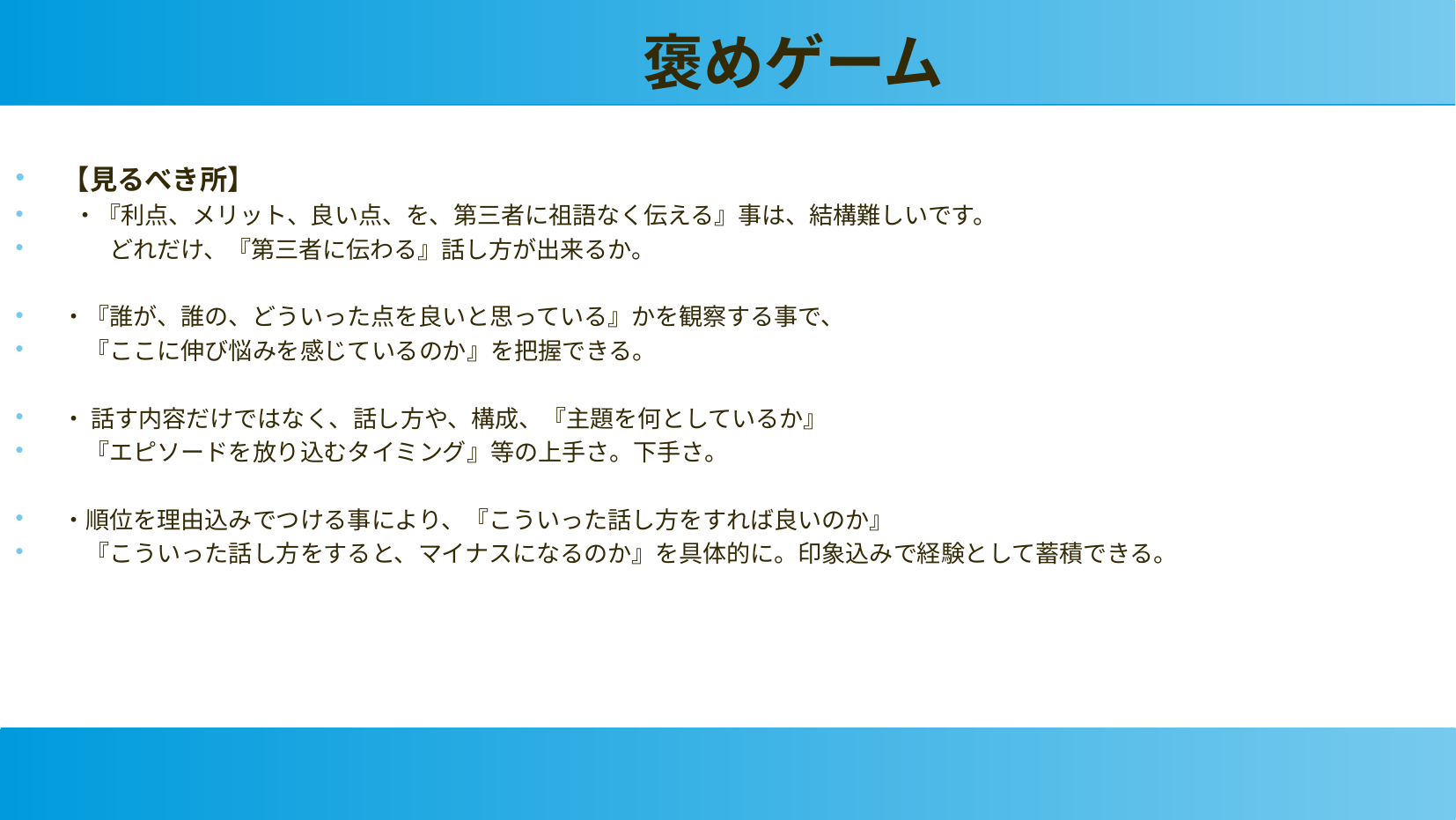

褒めゲーム

【見るべき所】
 ・『利点、メリット、良い点、を、第三者に祖語なく伝える』事は、結構難しいです。
　　どれだけ、『第三者に伝わる』話し方が出来るか。

・『誰が、誰の、どういった点を良いと思っている』かを観察する事で、
　『ここに伸び悩みを感じているのか』を把握できる。

・ 話す内容だけではなく、話し方や、構成、『主題を何としているか』
　『エピソードを放り込むタイミング』等の上手さ。下手さ。

・順位を理由込みでつける事により、『こういった話し方をすれば良いのか』
　『こういった話し方をすると、マイナスになるのか』を具体的に。印象込みで経験として蓄積できる。